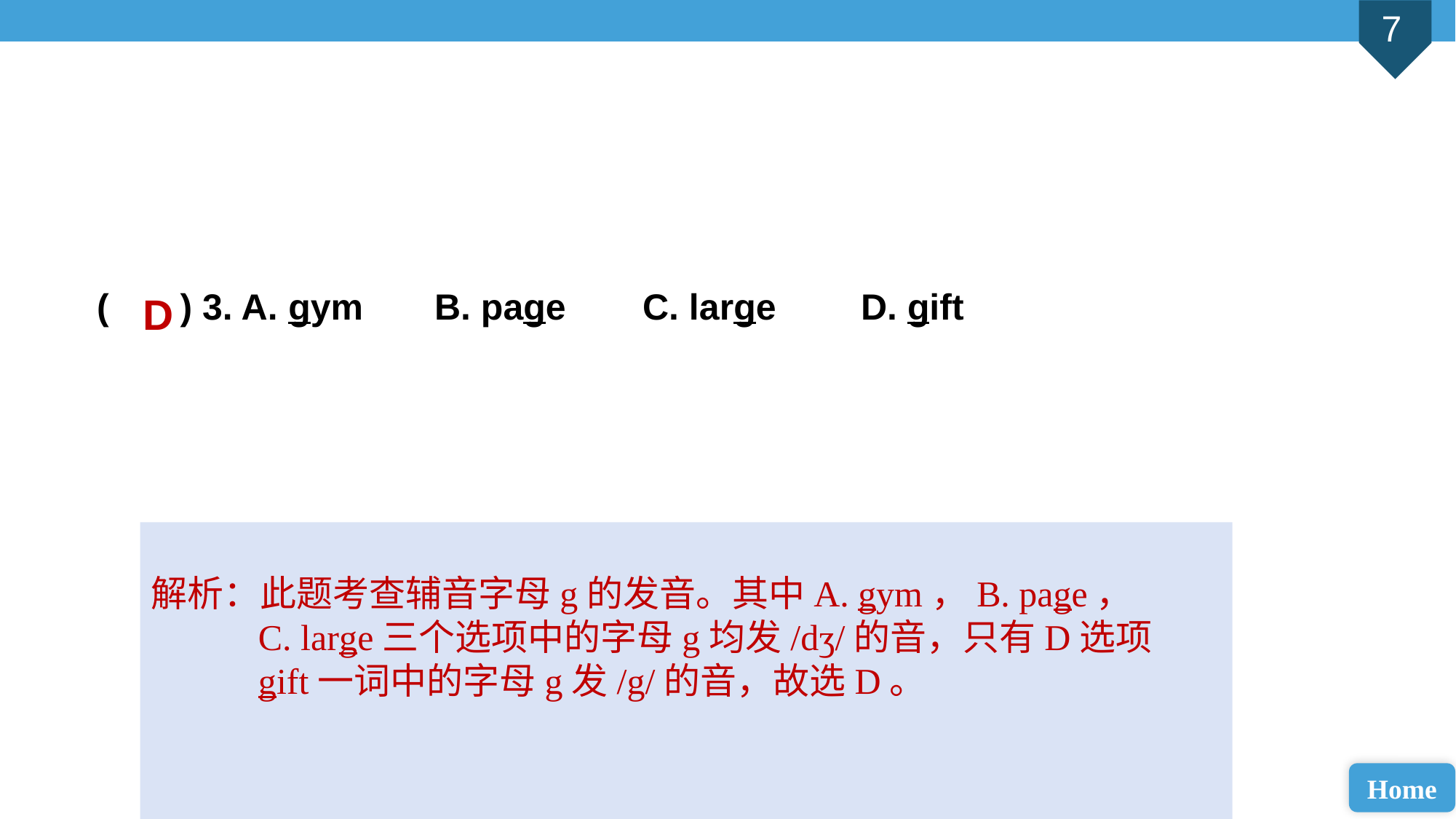

(       ) 3. A. gym	 B. page 	C. large 	D. gift
D

解析：此题考查辅音字母g的发音。其中A. gym，B. page，C. large三个选项中的字母g均发/dʒ/的音，只有D选项gift一词中的字母g发/g/的音，故选D。